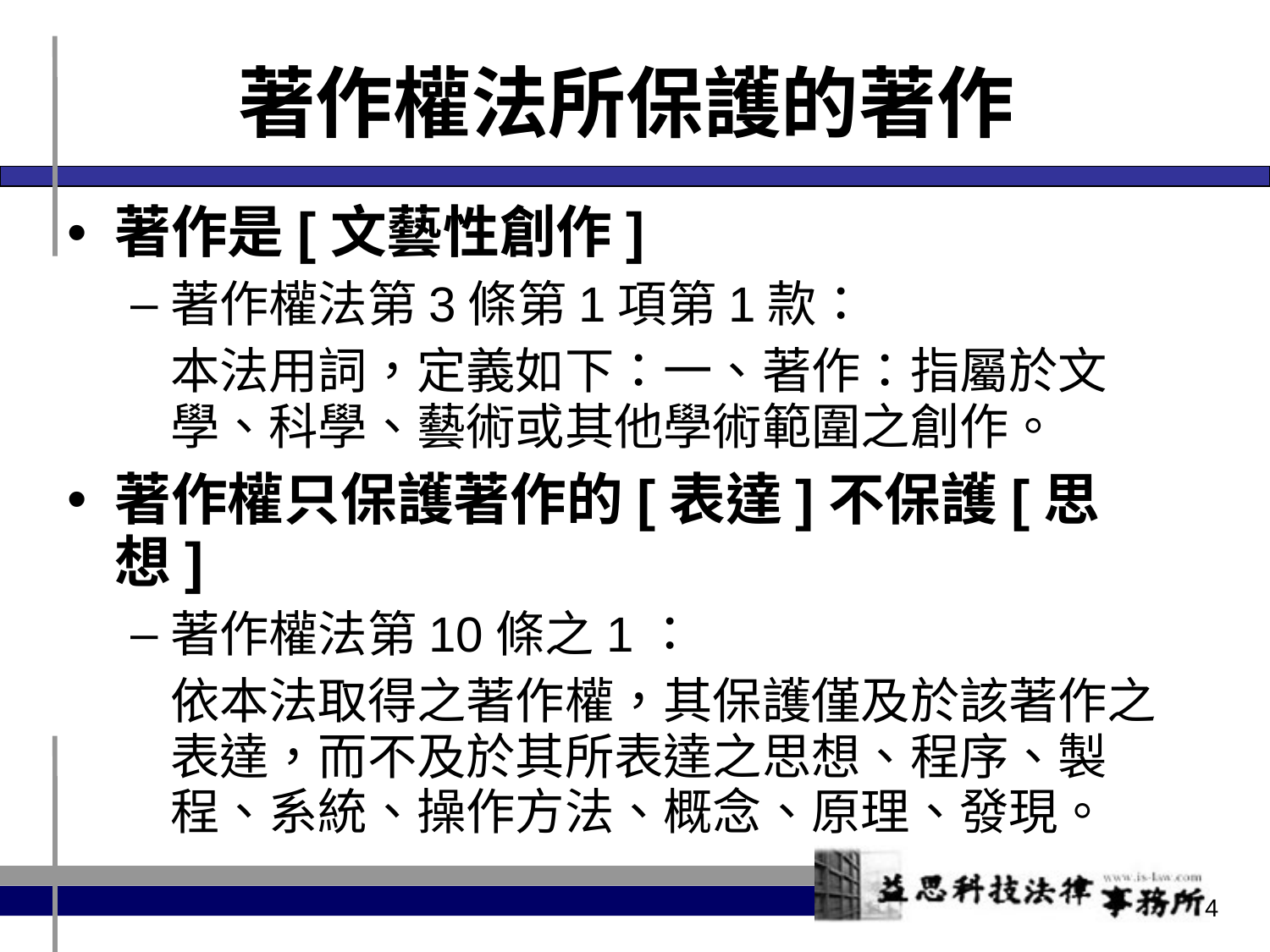

# 著作權法所保護的著作
著作是[文藝性創作]
著作權法第3條第1項第1款：
	本法用詞，定義如下：一、著作：指屬於文學、科學、藝術或其他學術範圍之創作。
著作權只保護著作的[表達]不保護[思想]
著作權法第10條之1：
	依本法取得之著作權，其保護僅及於該著作之表達，而不及於其所表達之思想、程序、製程、系統、操作方法、概念、原理、發現。
4